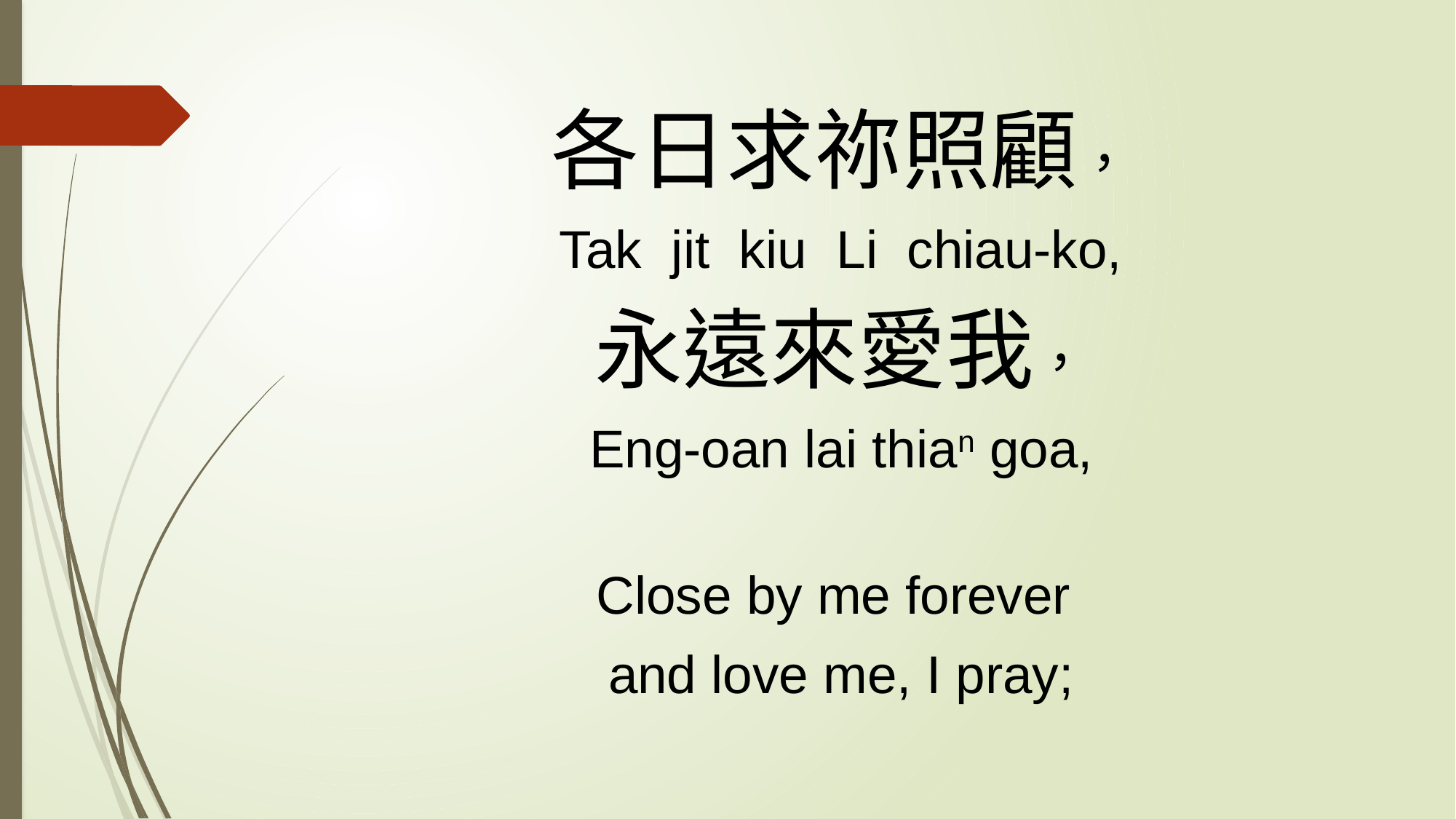

各日求祢照顧，
Tak  jit  kiu  Li  chiau-ko,
永遠來愛我，
Eng-oan lai thian goa,

Close by me forever
and love me, I pray;